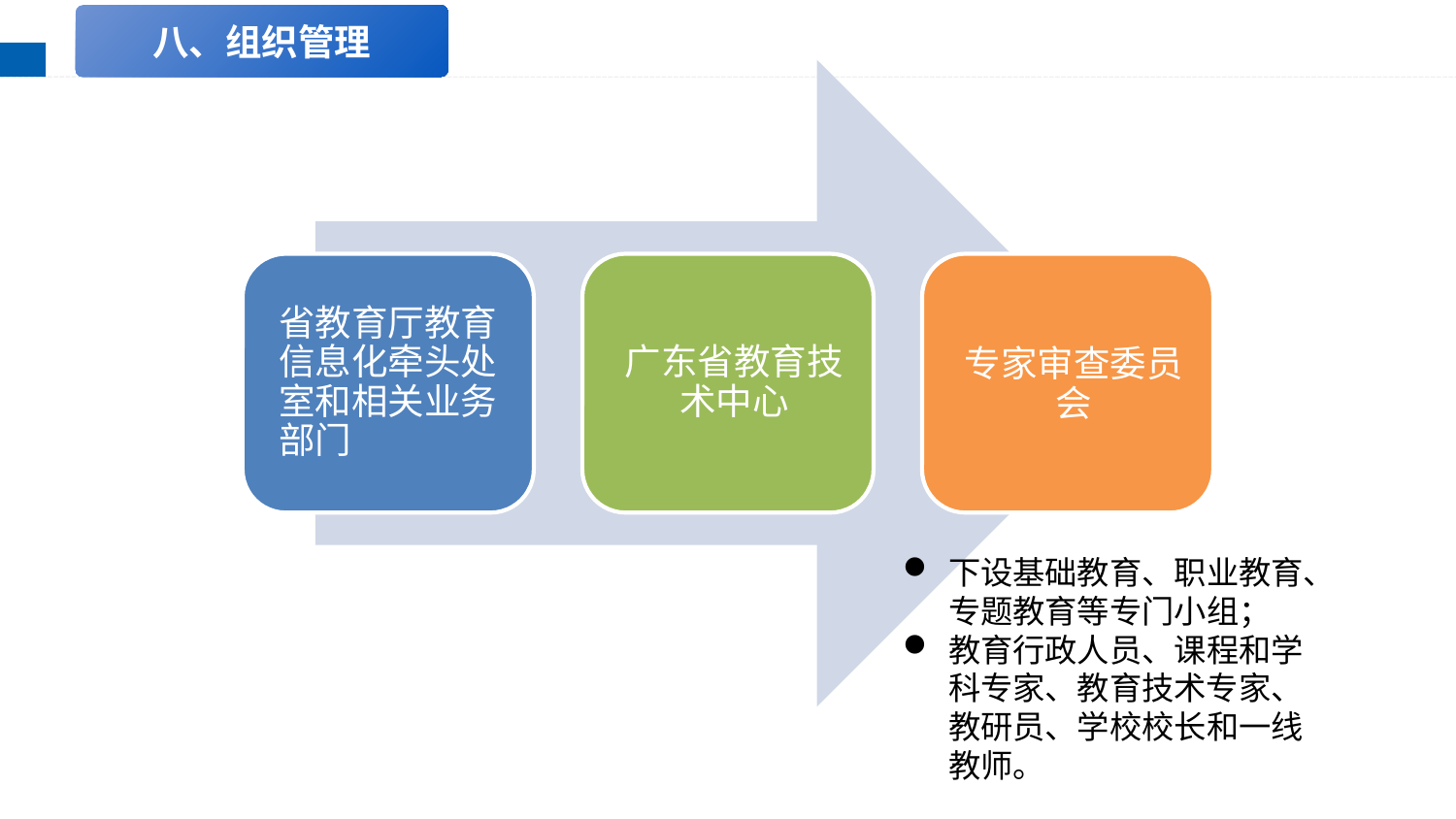

八、组织管理

省教育厅教育信息化牵头处室和相关业务部门
广东省教育技术中心

专家审查委员会

下设基础教育、职业教育、专题教育等专门小组；
教育行政人员、课程和学科专家、教育技术专家、教研员、学校校长和一线教师。